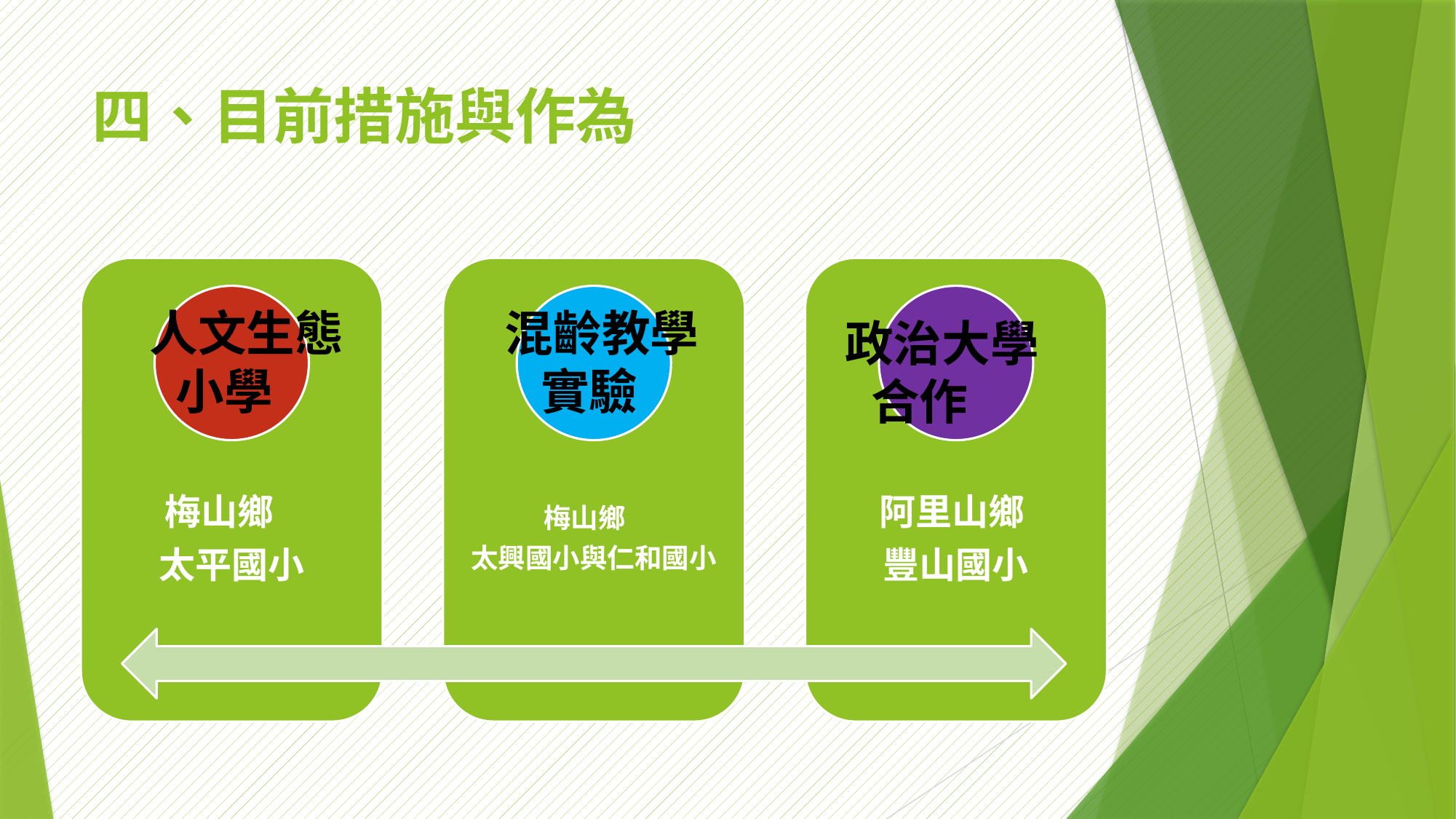

# 四、目前措施與作為
梅山鄉
太平國小
梅山鄉
太興國小與仁和國小
阿里山鄉
豐山國小
人文生態小學

混齡教學實驗

政治大學合作